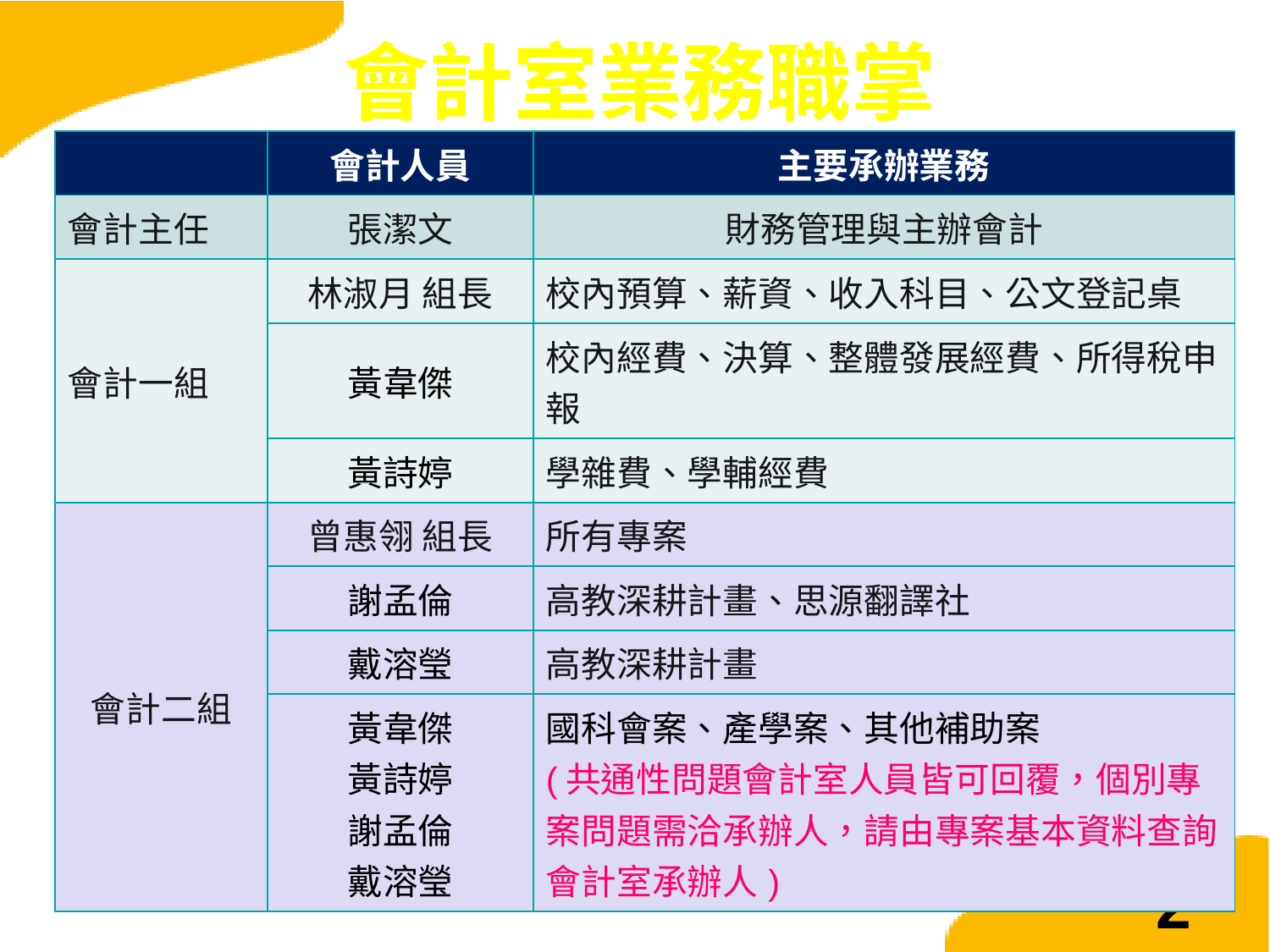

# 會計室業務職掌
|  | 會計人員 | 主要承辦業務 |
| --- | --- | --- |
| 會計主任 | 張潔文 | 財務管理與主辦會計 |
| 會計一組 | 林淑月 組長 | 校內預算、薪資、收入科目、公文登記桌 |
|  | 黃韋傑 | 校內經費、決算、整體發展經費、所得稅申報 |
|  | 黃詩婷 | 學雜費、學輔經費 |
| 會計二組 | 曾惠翎 組長 | 所有專案 |
|  | 謝孟倫 | 高教深耕計畫、思源翻譯社 |
|  | 戴溶瑩 | 高教深耕計畫 |
|  | 黃韋傑 黃詩婷 謝孟倫 戴溶瑩 | 國科會案、產學案、其他補助案 (共通性問題會計室人員皆可回覆，個別專案問題需洽承辦人，請由專案基本資料查詢會計室承辦人) |
2